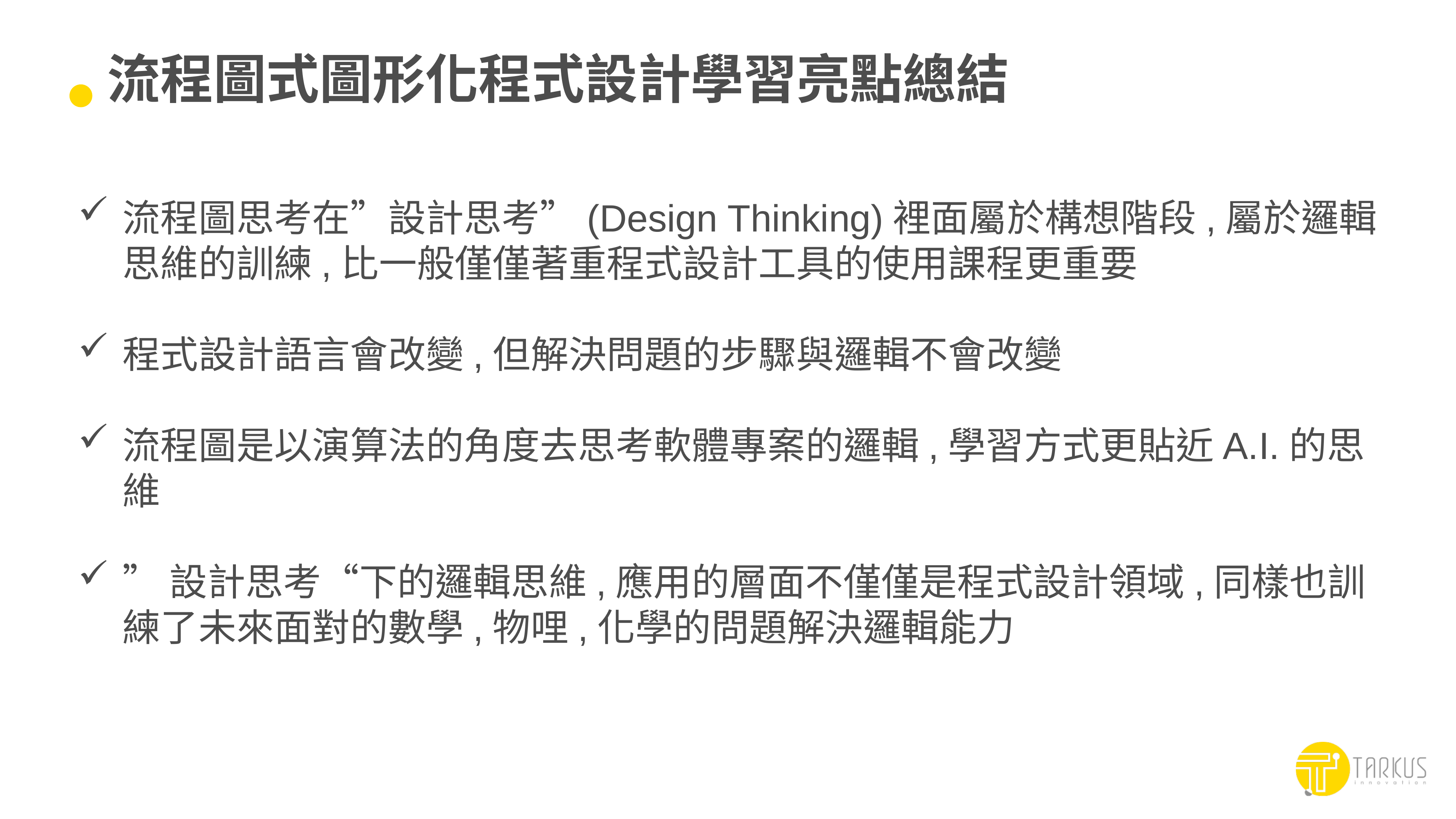

# 流程圖式圖形化程式設計學習亮點總結
流程圖思考在”設計思考”(Design Thinking)裡面屬於構想階段,屬於邏輯思維的訓練,比一般僅僅著重程式設計工具的使用課程更重要

程式設計語言會改變,但解決問題的步驟與邏輯不會改變

流程圖是以演算法的角度去思考軟體專案的邏輯,學習方式更貼近A.I.的思維

”設計思考“下的邏輯思維,應用的層面不僅僅是程式設計領域,同樣也訓練了未來面對的數學,物哩,化學的問題解決邏輯能力